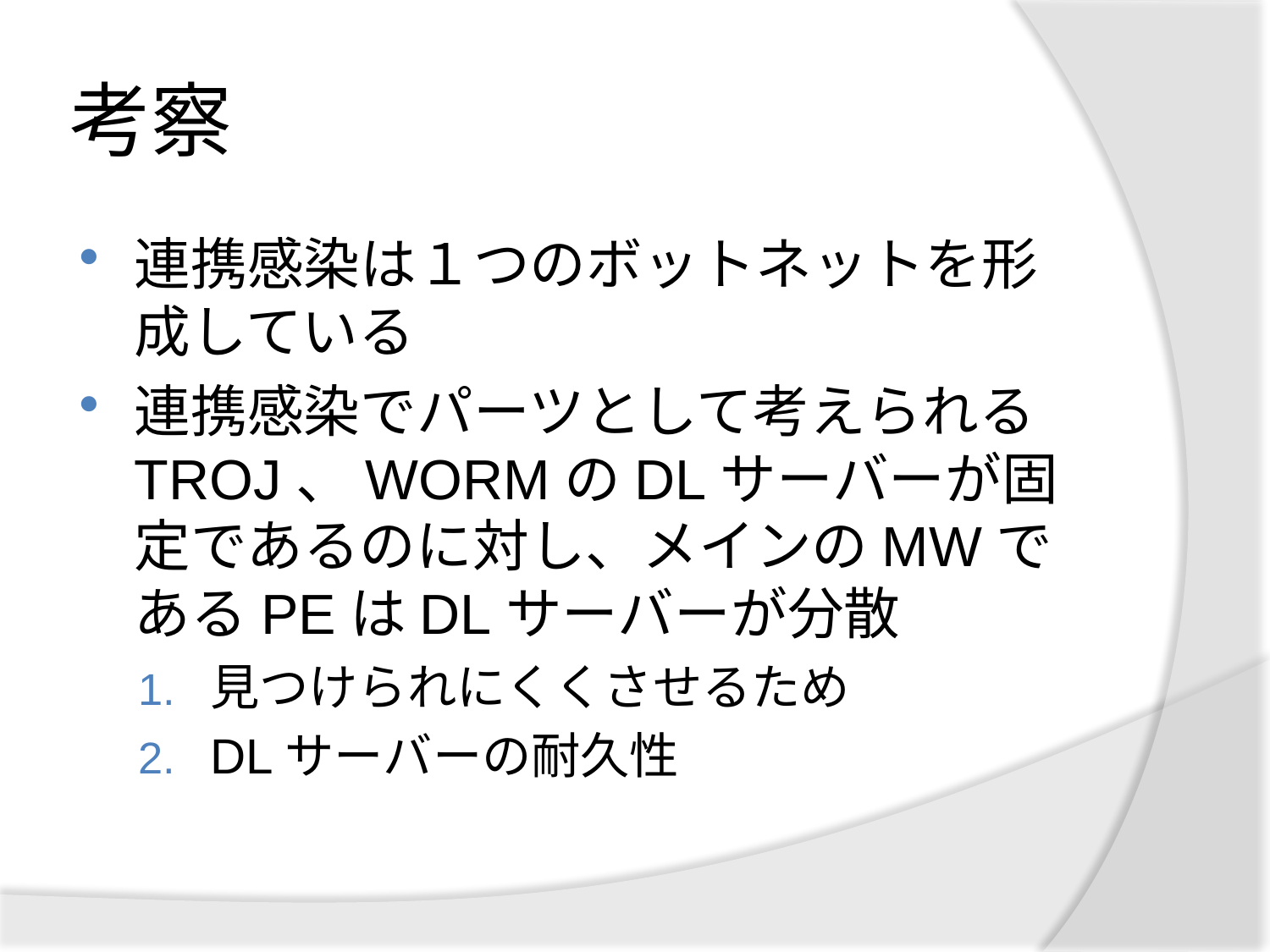

# 考察
連携感染は１つのボットネットを形成している
連携感染でパーツとして考えられるTROJ、WORMのDLサーバーが固定であるのに対し、メインのMWであるPEはDLサーバーが分散
見つけられにくくさせるため
DLサーバーの耐久性